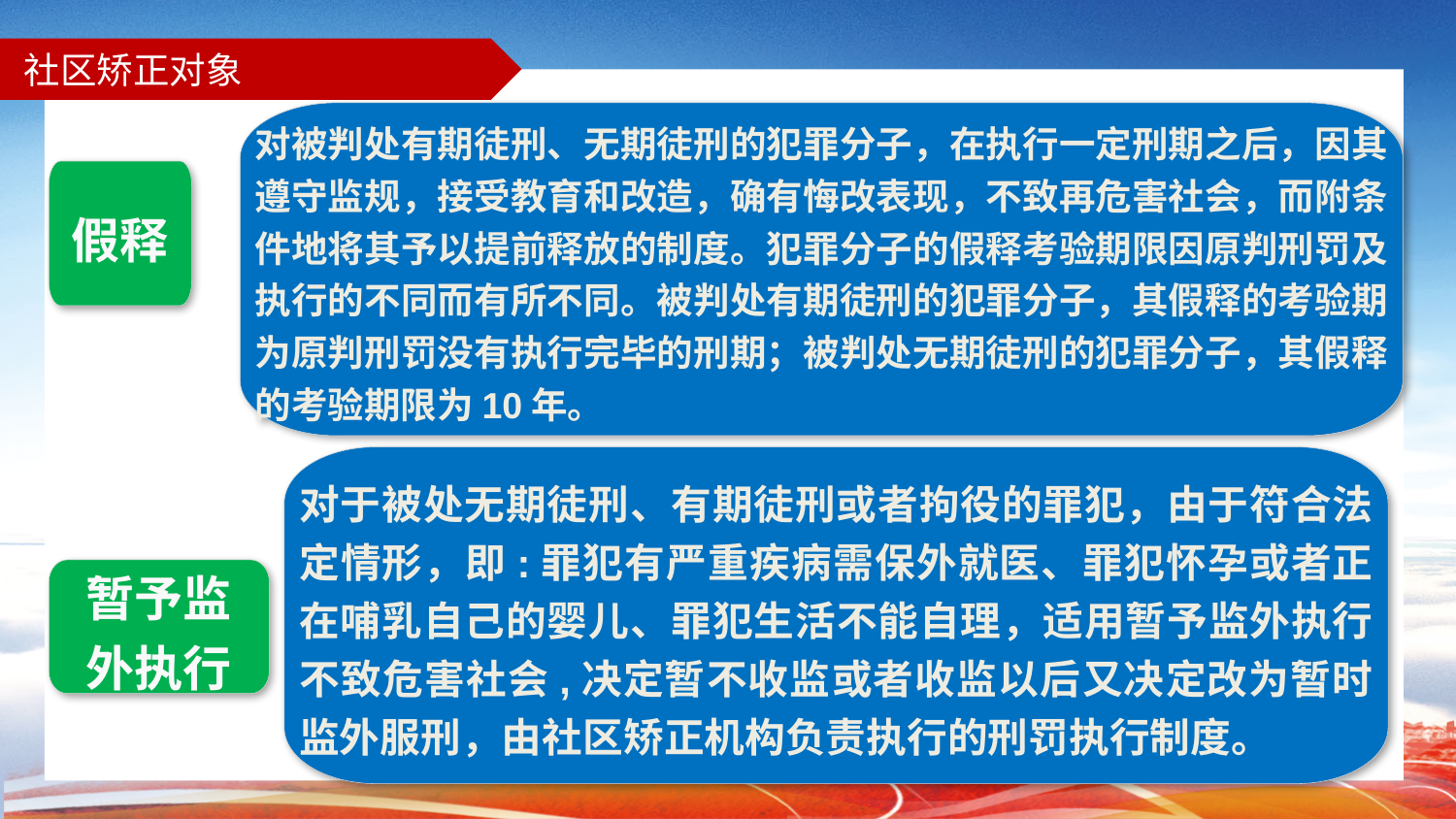

# 社区矫正对象
对被判处有期徒刑、无期徒刑的犯罪分子，在执行一定刑期之后，因其遵守监规，接受教育和改造，确有悔改表现，不致再危害社会，而附条件地将其予以提前释放的制度。犯罪分子的假释考验期限因原判刑罚及执行的不同而有所不同。被判处有期徒刑的犯罪分子，其假释的考验期为原判刑罚没有执行完毕的刑期；被判处无期徒刑的犯罪分子，其假释的考验期限为10年。
假释
对于被处无期徒刑、有期徒刑或者拘役的罪犯，由于符合法定情形，即:罪犯有严重疾病需保外就医、罪犯怀孕或者正在哺乳自己的婴儿、罪犯生活不能自理，适用暂予监外执行不致危害社会,决定暂不收监或者收监以后又决定改为暂时监外服刑，由社区矫正机构负责执行的刑罚执行制度。
暂予监外执行